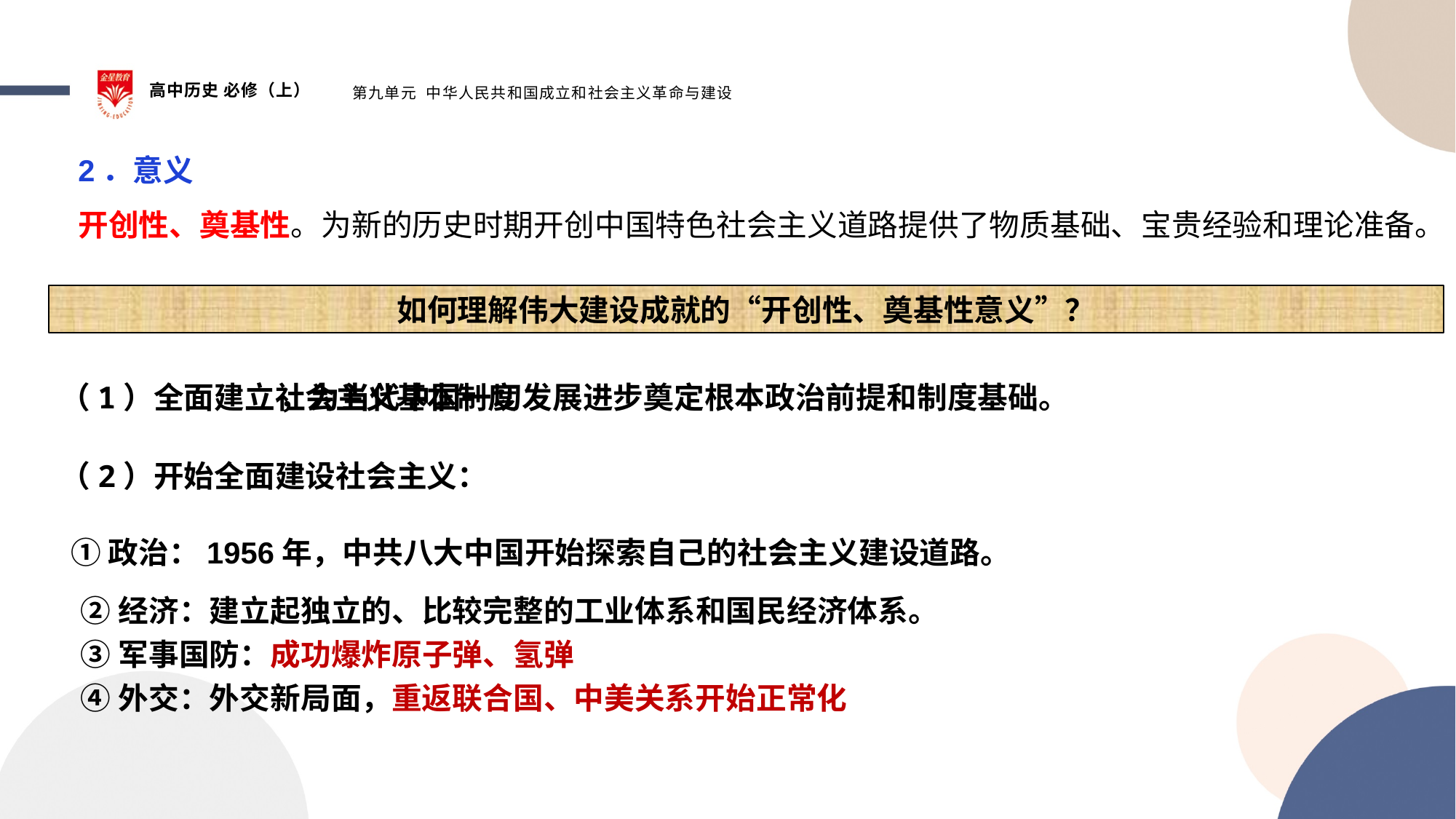

高中历史 必修（上）

第九单元  中华人民共和国成立和社会主义革命与建设
2．意义
开创性、奠基性。为新的历史时期开创中国特色社会主义道路提供了物质基础、宝贵经验和理论准备。
如何理解伟大建设成就的“开创性、奠基性意义”？
（1）全面建立社会主义基本制度
                            ，为当代中国一切发展进步奠定根本政治前提和制度基础。
（2）开始全面建设社会主义：
①政治：1956年，中共八大中国开始探索自己的社会主义建设道路。
②经济：建立起独立的、比较完整的工业体系和国民经济体系。
③军事国防：成功爆炸原子弹、氢弹
④外交：外交新局面，重返联合国、中美关系开始正常化